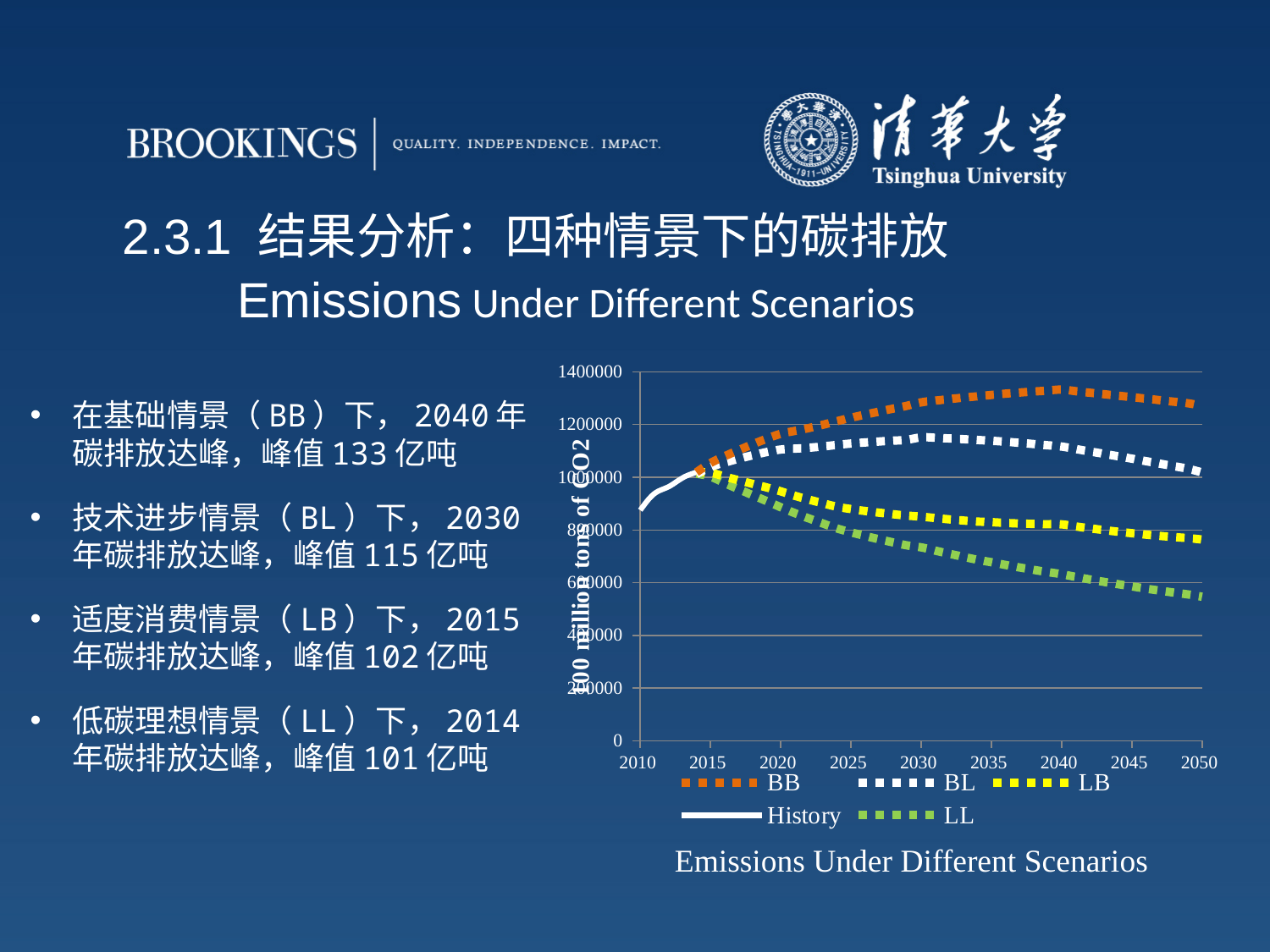

# 2.3.1 结果分析：四种情景下的碳排放
Emissions Under Different Scenarios

### Chart

| Category | BB | BL | LB |  | LL |
|---|---|---|---|---|---|
在基础情景（BB）下，2040年碳排放达峰，峰值133亿吨
技术进步情景（BL）下，2030年碳排放达峰，峰值115亿吨
适度消费情景（LB）下，2015年碳排放达峰，峰值102亿吨
低碳理想情景（LL）下，2014年碳排放达峰，峰值101亿吨
Emissions Under Different Scenarios